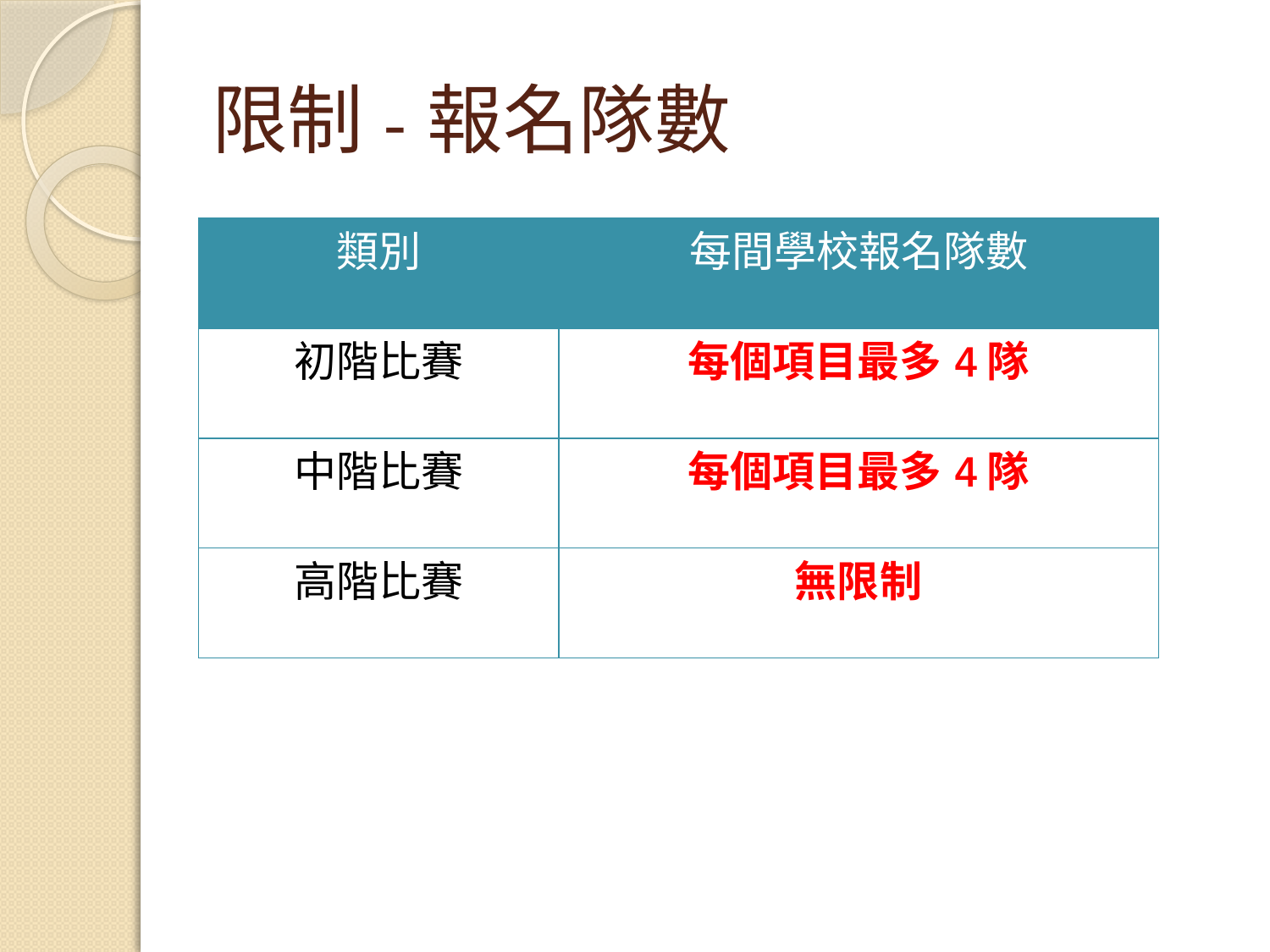

# 限制-報名隊數
| 類別 | 每間學校報名隊數 |
| --- | --- |
| 初階比賽 | 每個項目最多4隊 |
| 中階比賽 | 每個項目最多4隊 |
| 高階比賽 | 無限制 |